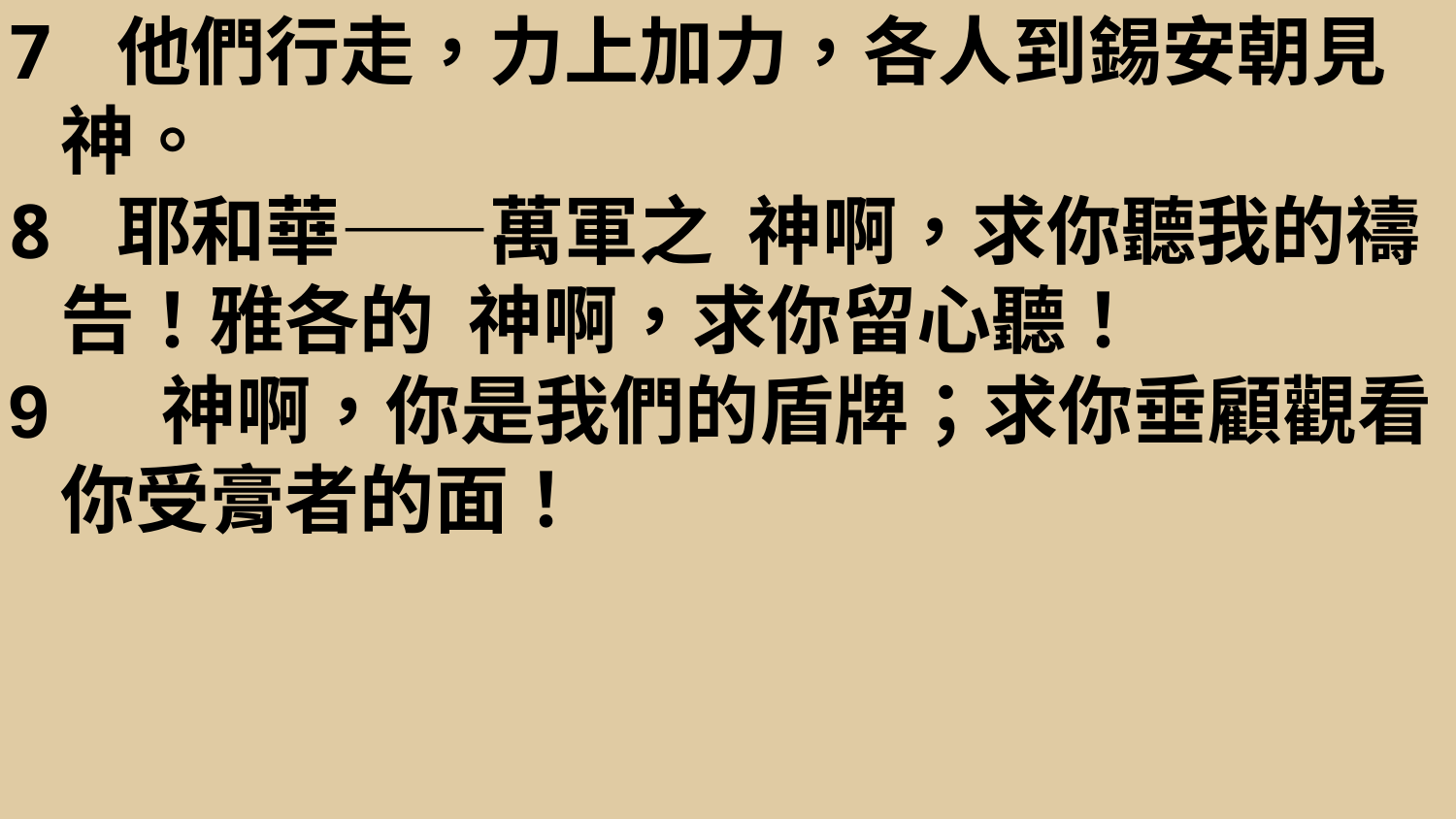

7 他們行走，力上加力，各人到錫安朝見
  神。
8 耶和華——萬軍之  神啊，求你聽我的禱
  告！雅各的  神啊，求你留心聽！
 神啊，你是我們的盾牌；求你垂顧觀看
  你受膏者的面！